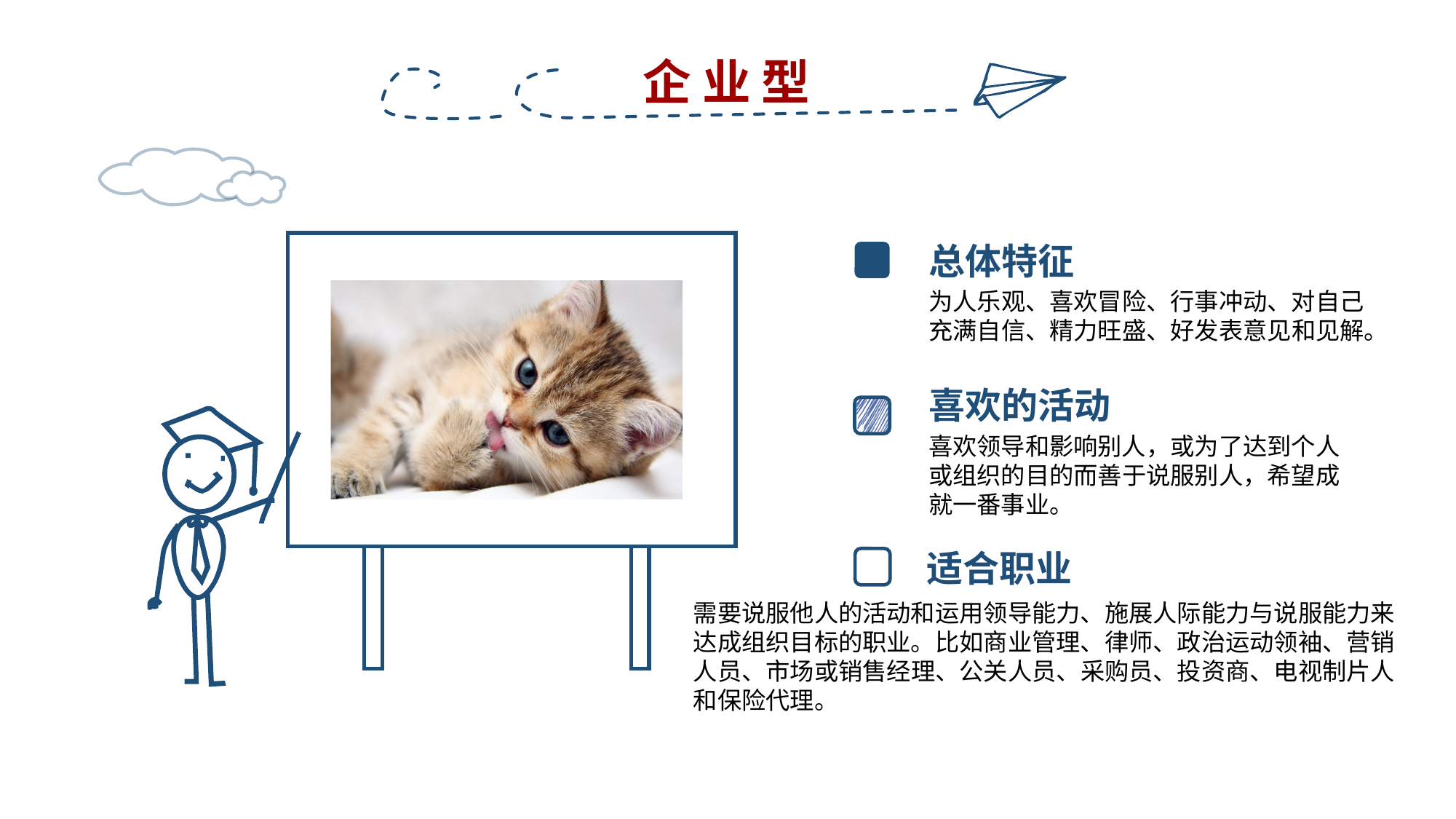

企 业 型

总体特征

为人乐观、喜欢冒险、行事冲动、对自己充满自信、精力旺盛、好发表意见和见解。
喜欢的活动

喜欢领导和影响别人，或为了达到个人或组织的目的而善于说服别人，希望成就一番事业。
适合职业

需要说服他人的活动和运用领导能力、施展人际能力与说服能力来
达成组织目标的职业。比如商业管理、律师、政治运动领袖、营销
人员、市场或销售经理、公关人员、采购员、投资商、电视制片人和保险代理。